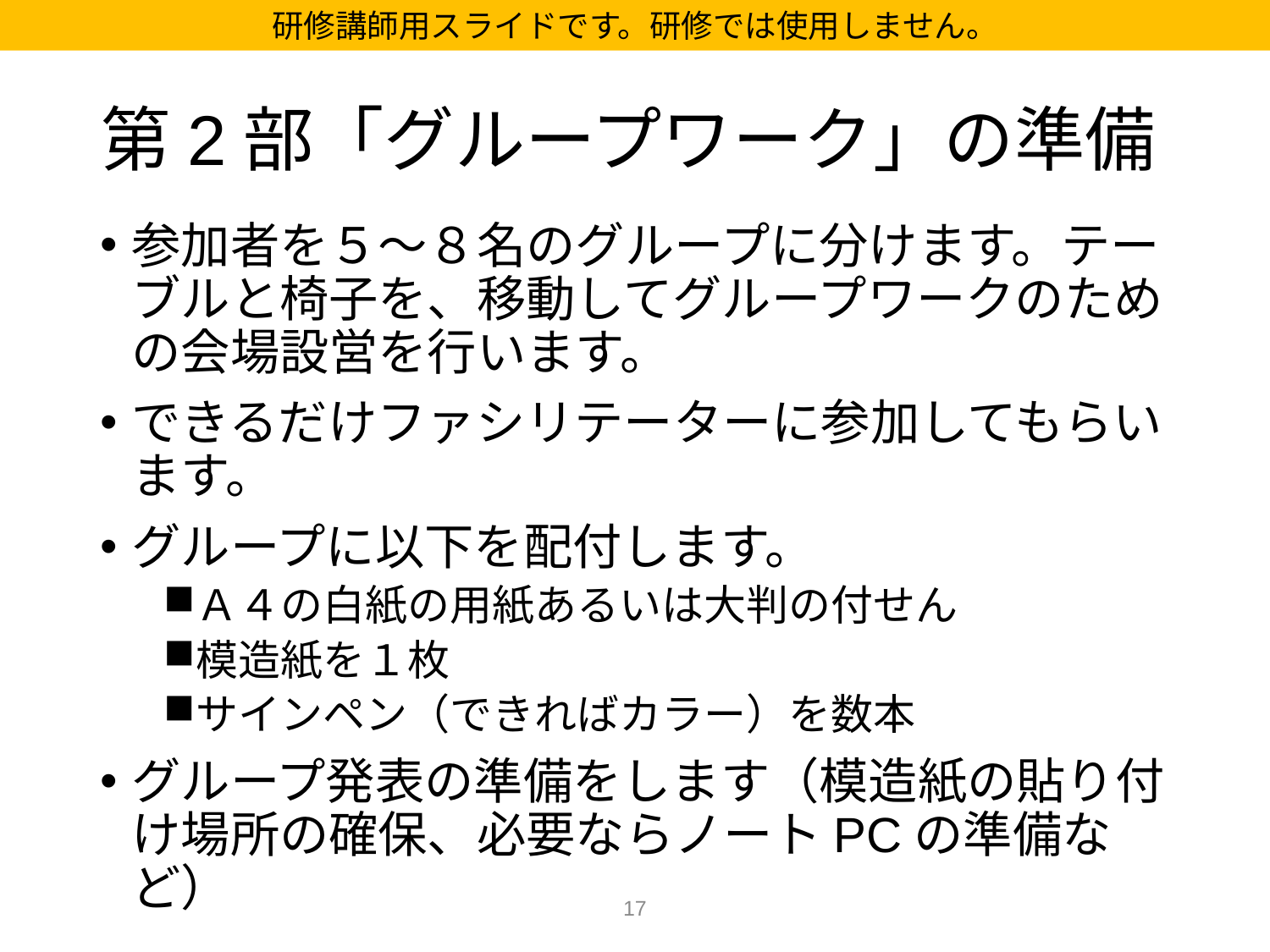

研修講師用スライドです。研修では使用しません。
# 第2部「グループワーク」の準備
参加者を５～８名のグループに分けます。テーブルと椅子を、移動してグループワークのための会場設営を行います。
できるだけファシリテーターに参加してもらいます。
グループに以下を配付します。
Ａ４の白紙の用紙あるいは大判の付せん
模造紙を１枚
サインペン（できればカラー）を数本
グループ発表の準備をします（模造紙の貼り付け場所の確保、必要ならノートPCの準備など）
17